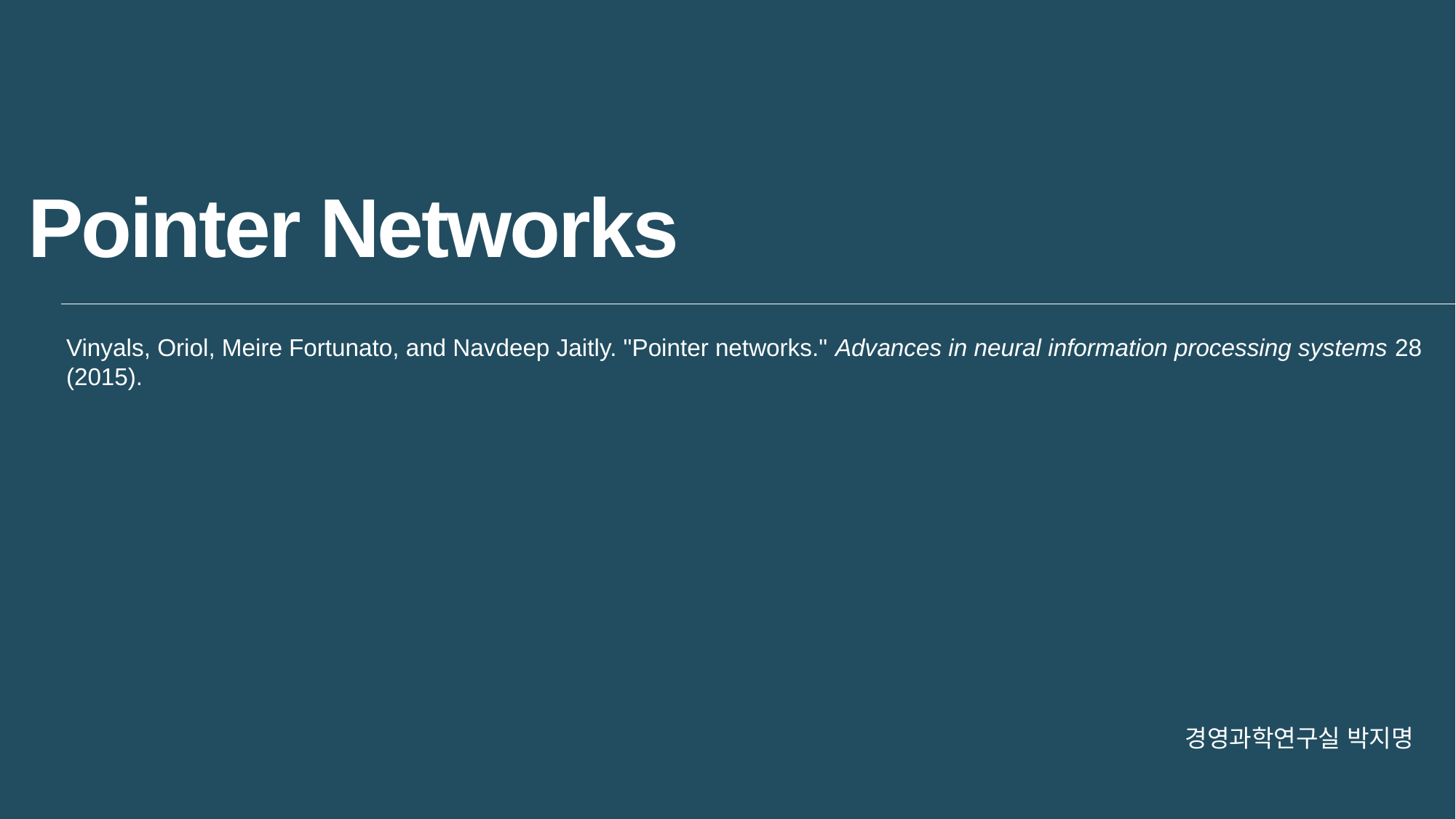

Pointer Networks
Vinyals, Oriol, Meire Fortunato, and Navdeep Jaitly. "Pointer networks." Advances in neural information processing systems 28 (2015).
경영과학연구실 박지명